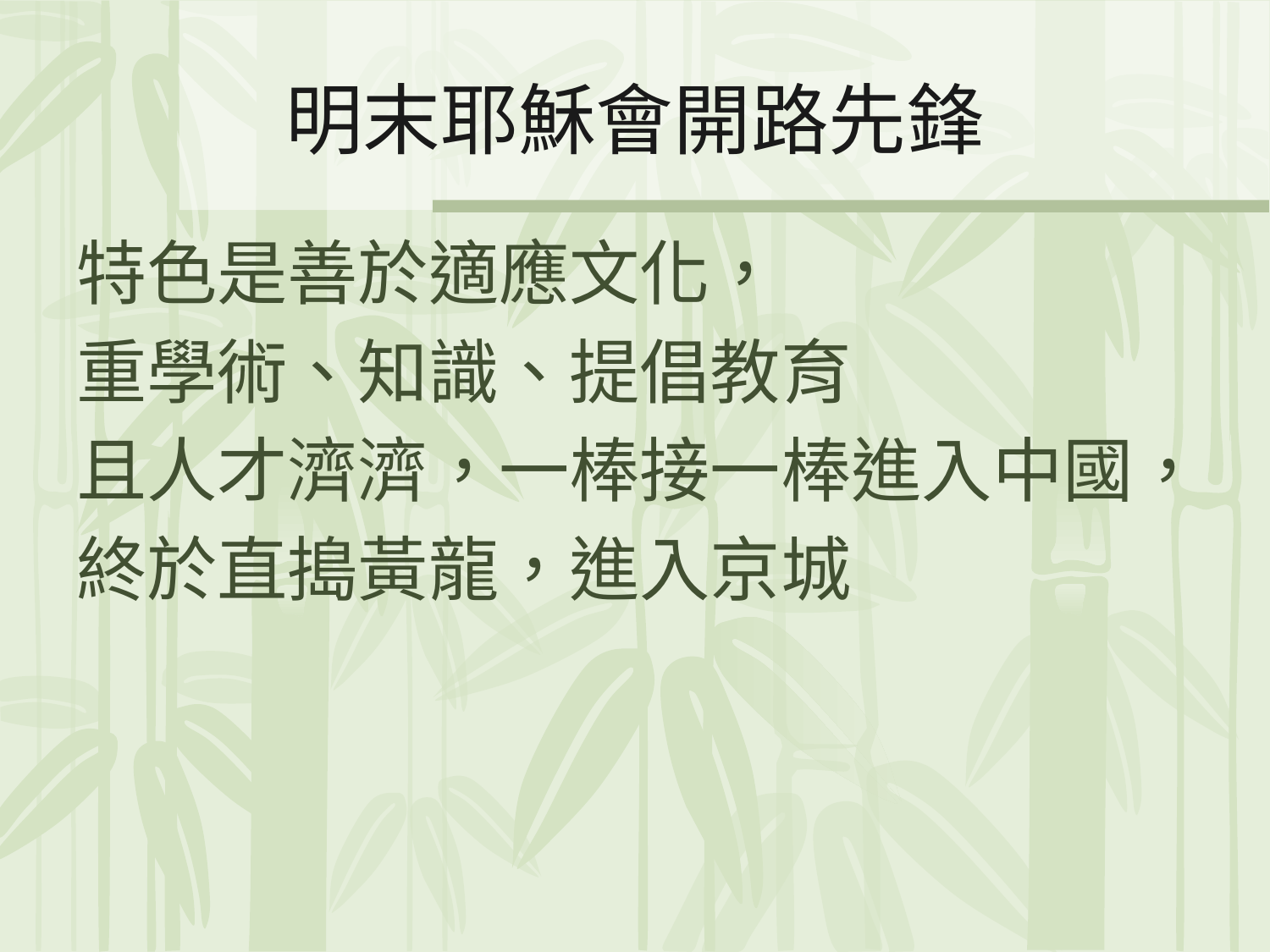

# 明末耶穌會開路先鋒
特色是善於適應文化，
重學術、知識、提倡教育
且人才濟濟，一棒接一棒進入中國，
終於直搗黃龍，進入京城